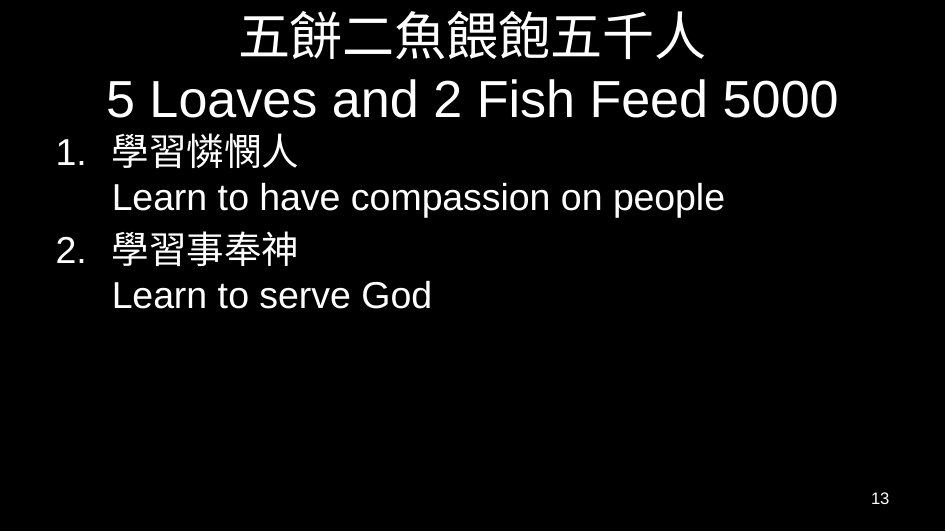

# 五餅二魚餵飽五千人 5 Loaves and 2 Fish Feed 5000
學習憐憫人
Learn to have compassion on people
學習事奉神
Learn to serve God
13